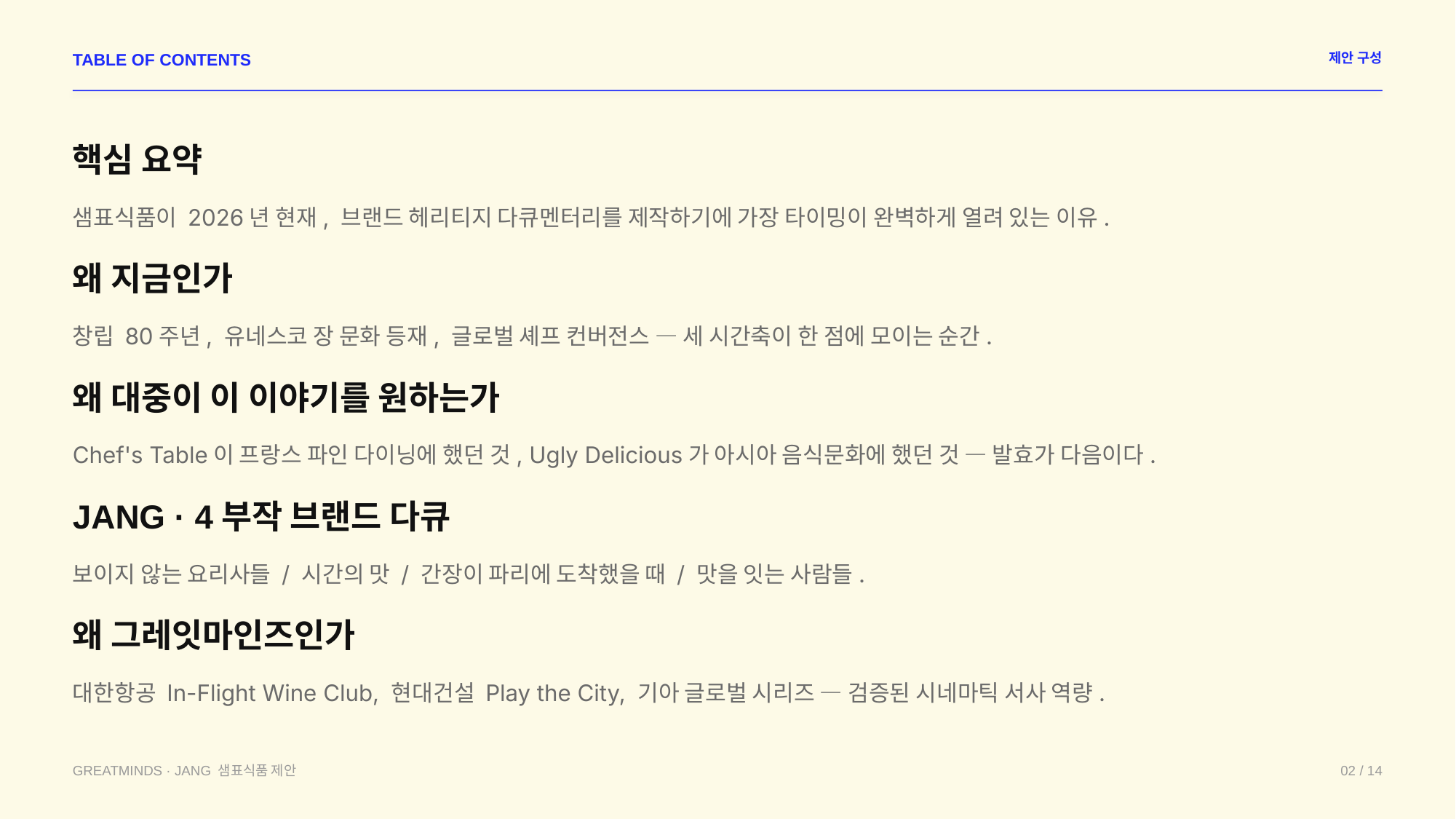

TABLE OF CONTENTS
제안 구성

핵심 요약
샘표식품이 2026년 현재, 브랜드 헤리티지 다큐멘터리를 제작하기에 가장 타이밍이 완벽하게 열려 있는 이유.
왜 지금인가
창립 80주년, 유네스코 장 문화 등재, 글로벌 셰프 컨버전스 — 세 시간축이 한 점에 모이는 순간.
왜 대중이 이 이야기를 원하는가
Chef's Table이 프랑스 파인 다이닝에 했던 것, Ugly Delicious가 아시아 음식문화에 했던 것 — 발효가 다음이다.
JANG · 4부작 브랜드 다큐
보이지 않는 요리사들 / 시간의 맛 / 간장이 파리에 도착했을 때 / 맛을 잇는 사람들.
왜 그레잇마인즈인가
대한항공 In-Flight Wine Club, 현대건설 Play the City, 기아 글로벌 시리즈 — 검증된 시네마틱 서사 역량.
GREATMINDS · JANG 샘표식품 제안
02 / 14